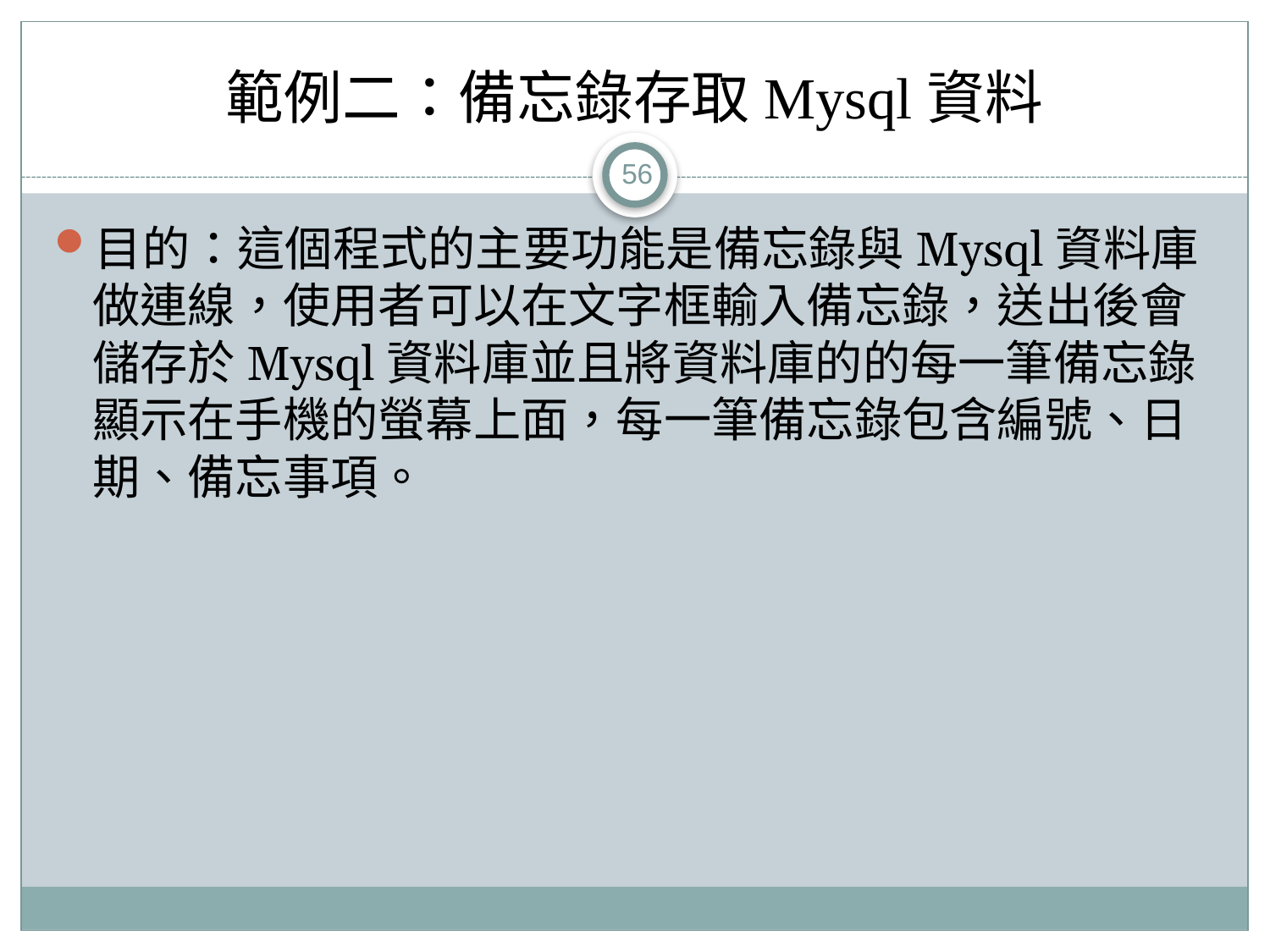

# 範例二：備忘錄存取Mysql資料
56
目的：這個程式的主要功能是備忘錄與Mysql資料庫做連線，使用者可以在文字框輸入備忘錄，送出後會儲存於Mysql資料庫並且將資料庫的的每一筆備忘錄顯示在手機的螢幕上面，每一筆備忘錄包含編號、日期、備忘事項。